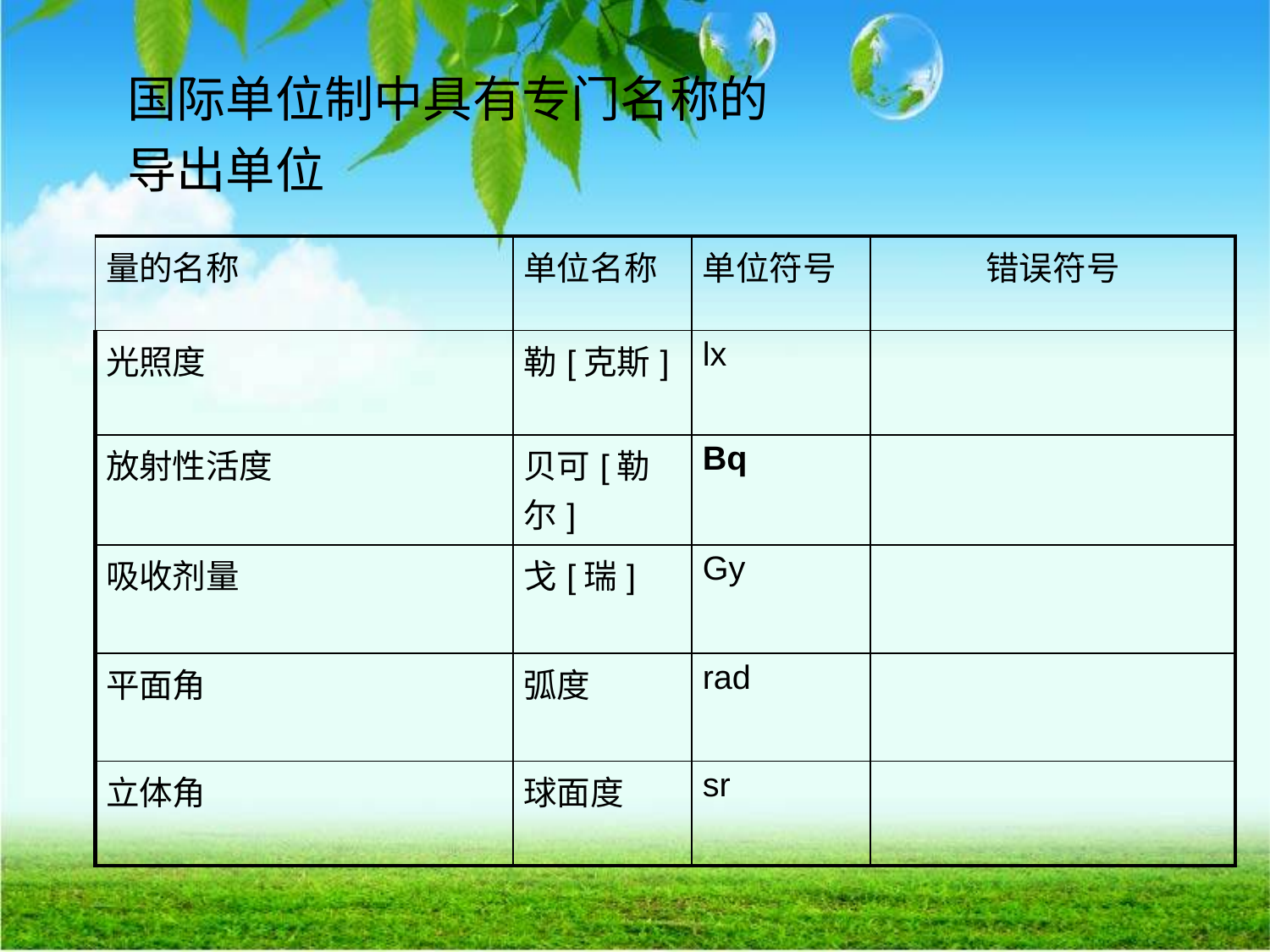

# 国际单位制中具有专门名称的 导出单位
| 量的名称 | 单位名称 | 单位符号 | 错误符号 |
| --- | --- | --- | --- |
| 光照度 | 勒[克斯] | lx |  |
| 放射性活度 | 贝可[勒尔] | Bq |  |
| 吸收剂量 | 戈[瑞] | Gy |  |
| 平面角 | 弧度 | rad |  |
| 立体角 | 球面度 | sr |  |